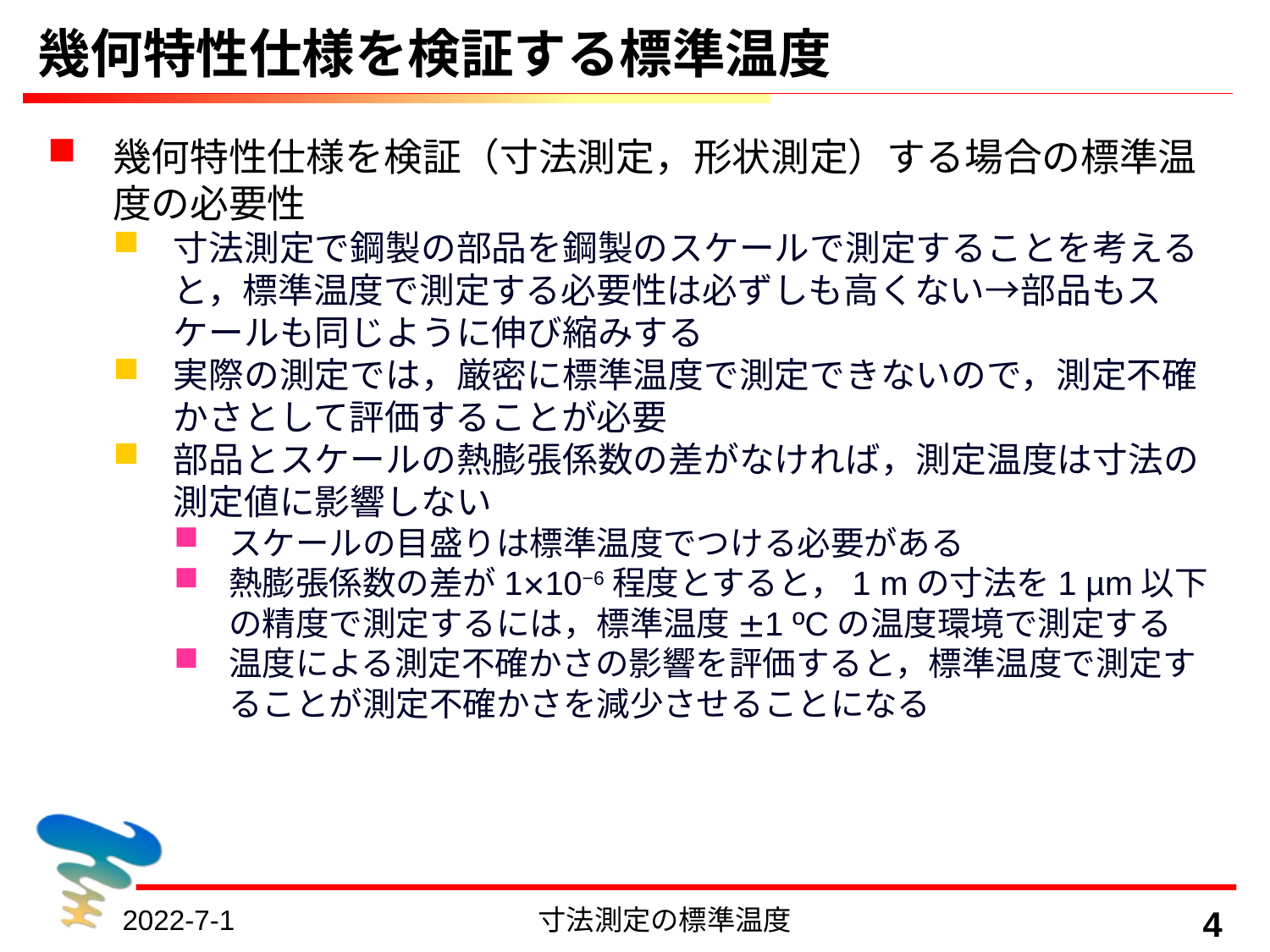

# 幾何特性仕様を検証する標準温度
幾何特性仕様を検証（寸法測定，形状測定）する場合の標準温度の必要性
寸法測定で鋼製の部品を鋼製のスケールで測定することを考えると，標準温度で測定する必要性は必ずしも高くない→部品もスケールも同じように伸び縮みする
実際の測定では，厳密に標準温度で測定できないので，測定不確かさとして評価することが必要
部品とスケールの熱膨張係数の差がなければ，測定温度は寸法の測定値に影響しない
スケールの目盛りは標準温度でつける必要がある
熱膨張係数の差が1×10−6程度とすると，1 mの寸法を1 µm以下の精度で測定するには，標準温度±1 ºCの温度環境で測定する
温度による測定不確かさの影響を評価すると，標準温度で測定することが測定不確かさを減少させることになる
2022-7-1
寸法測定の標準温度
4